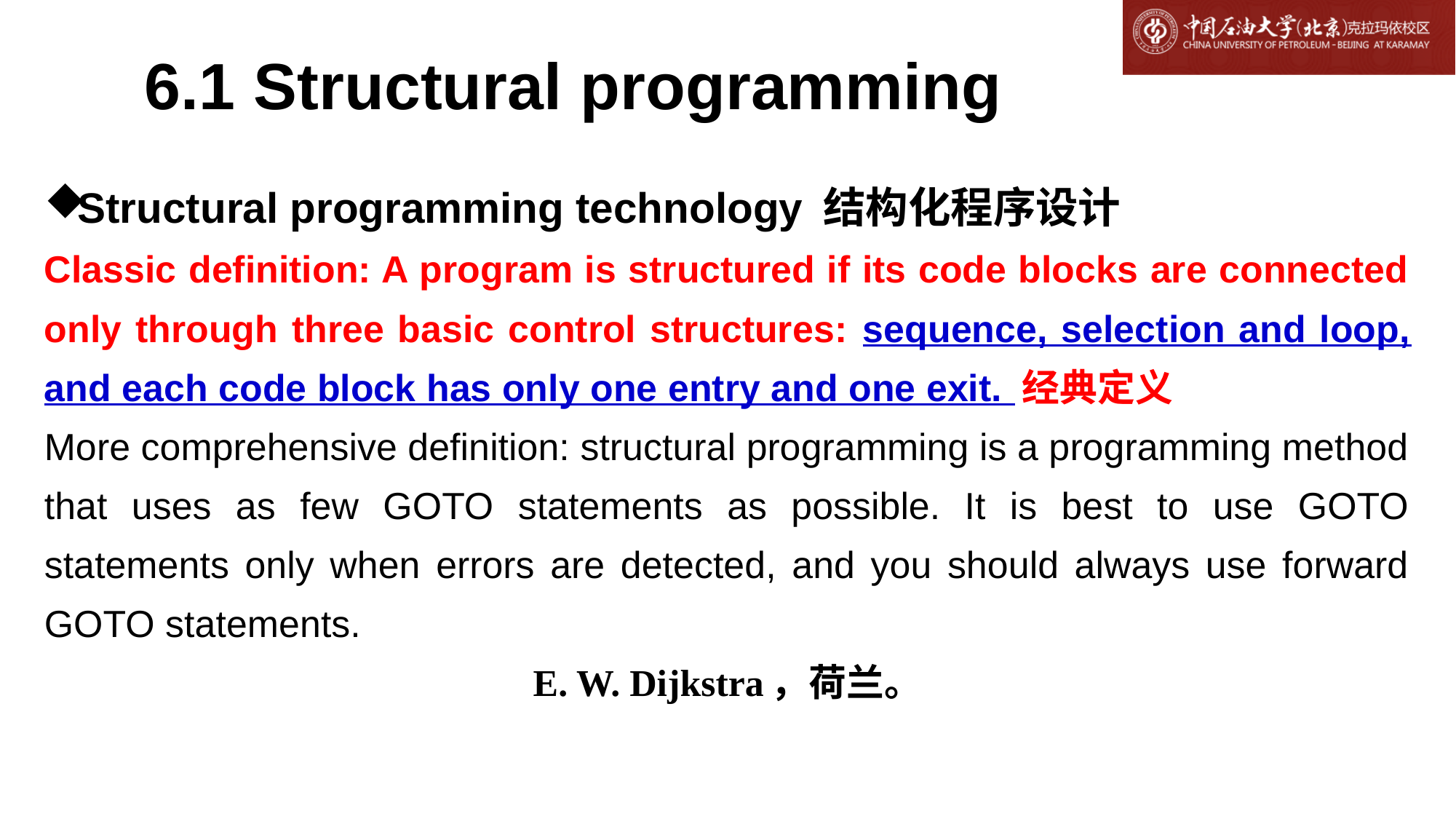

# 6.1 Structural programming
Structural programming technology 结构化程序设计
Classic definition: A program is structured if its code blocks are connected only through three basic control structures: sequence, selection and loop, and each code block has only one entry and one exit. 经典定义
More comprehensive definition: structural programming is a programming method that uses as few GOTO statements as possible. It is best to use GOTO statements only when errors are detected, and you should always use forward GOTO statements.
E. W. Dijkstra，荷兰。